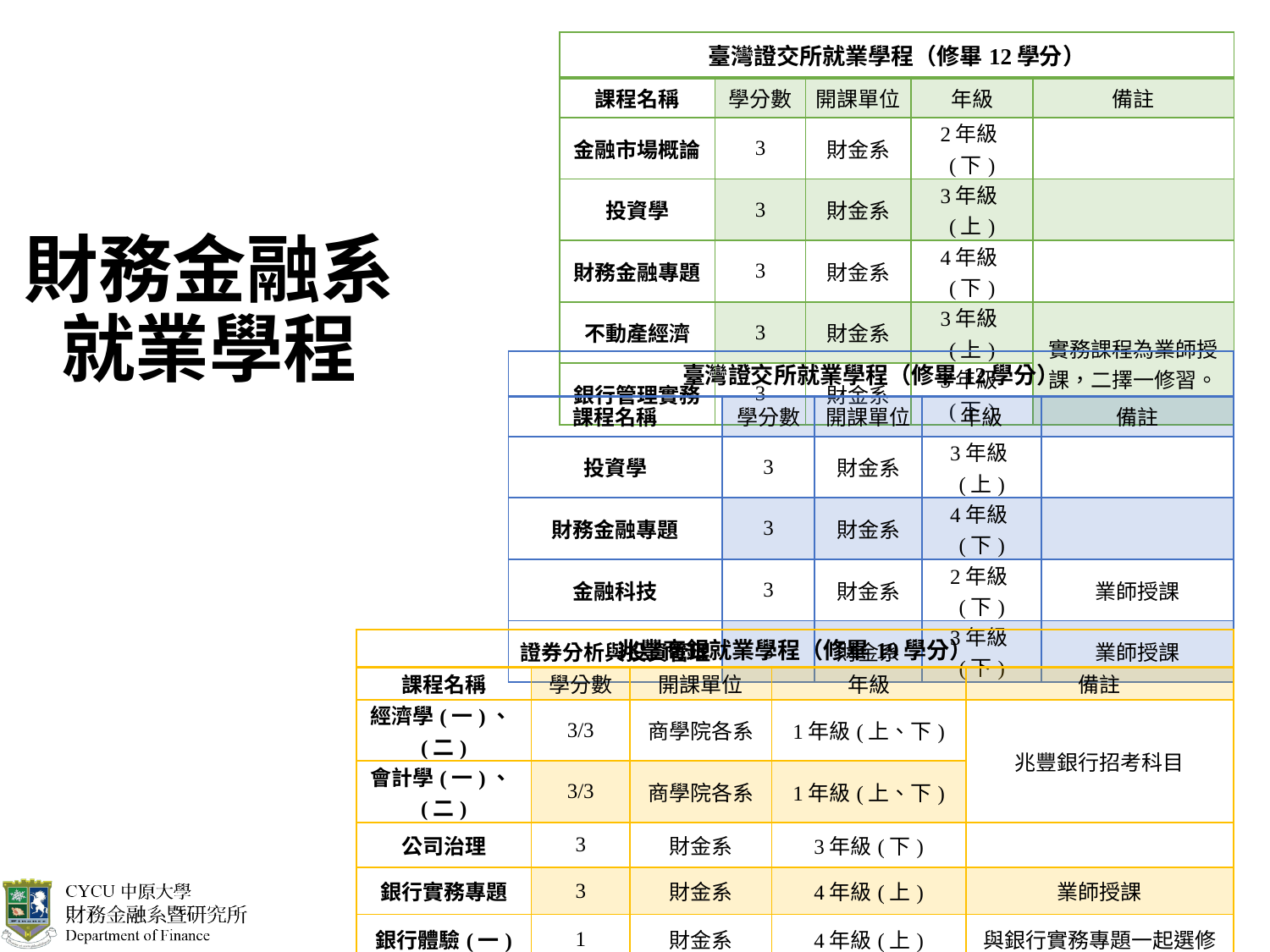

# 財務金融系就業學程
| 臺灣證交所就業學程（修畢12學分） |  |  |  |  |
| --- | --- | --- | --- | --- |
| 課程名稱 | 學分數 | 開課單位 | 年級 | 備註 |
| 金融市場概論 | 3 | 財金系 | 2年級(下) |  |
| 投資學 | 3 | 財金系 | 3年級(上) |  |
| 財務金融專題 | 3 | 財金系 | 4年級(下) |  |
| 不動產經濟 | 3 | 財金系 | 3年級(上) | 實務課程為業師授課，二擇一修習。 |
| 銀行管理實務 | 3 | 財金系 | 3年級(下) |  |
| 臺灣證交所就業學程（修畢12學分） |  |  |  |  |
| --- | --- | --- | --- | --- |
| 課程名稱 | 學分數 | 開課單位 | 年級 | 備註 |
| 投資學 | 3 | 財金系 | 3年級(上) |  |
| 財務金融專題 | 3 | 財金系 | 4年級(下) |  |
| 金融科技 | 3 | 財金系 | 2年級(下) | 業師授課 |
| 證券分析與投資管理 | 3 | 財金系 | 3年級(下) | 業師授課 |
| 兆豐商銀就業學程（修畢19學分） |  |  |  |  |
| --- | --- | --- | --- | --- |
| 課程名稱 | 學分數 | 開課單位 | 年級 | 備註 |
| 經濟學(一)、(二) | 3/3 | 商學院各系 | 1年級(上、下) | 兆豐銀行招考科目 |
| 會計學(一)、(二) | 3/3 | 商學院各系 | 1年級(上、下) |  |
| 公司治理 | 3 | 財金系 | 3年級(下) |  |
| 銀行實務專題 | 3 | 財金系 | 4年級(上) | 業師授課 |
| 銀行體驗(一) | 1 | 財金系 | 4年級(上) | 與銀行實務專題一起選修 |